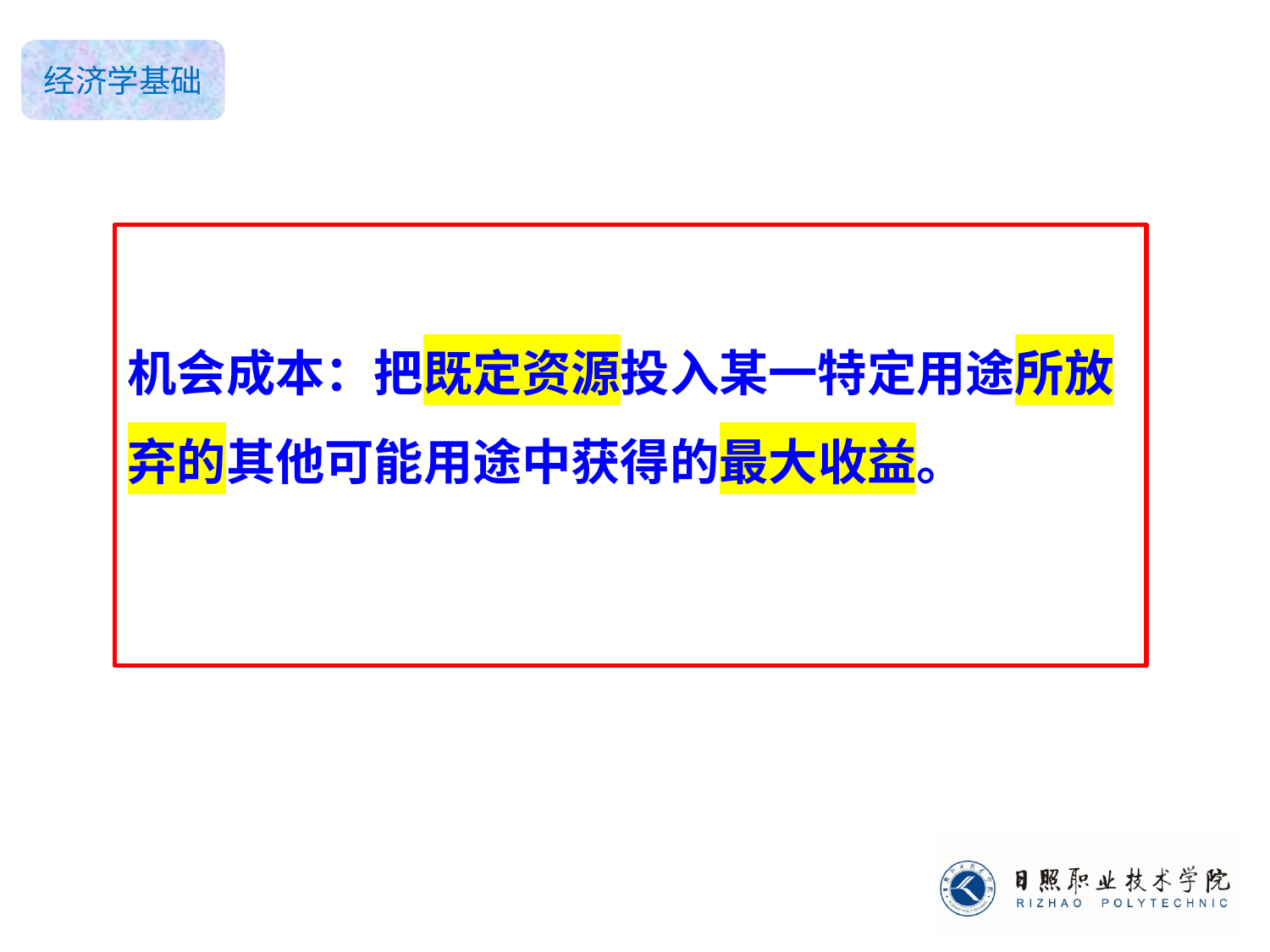

机会成本：把既定资源投入某一特定用途所放弃的其他可能用途中获得的最大收益。